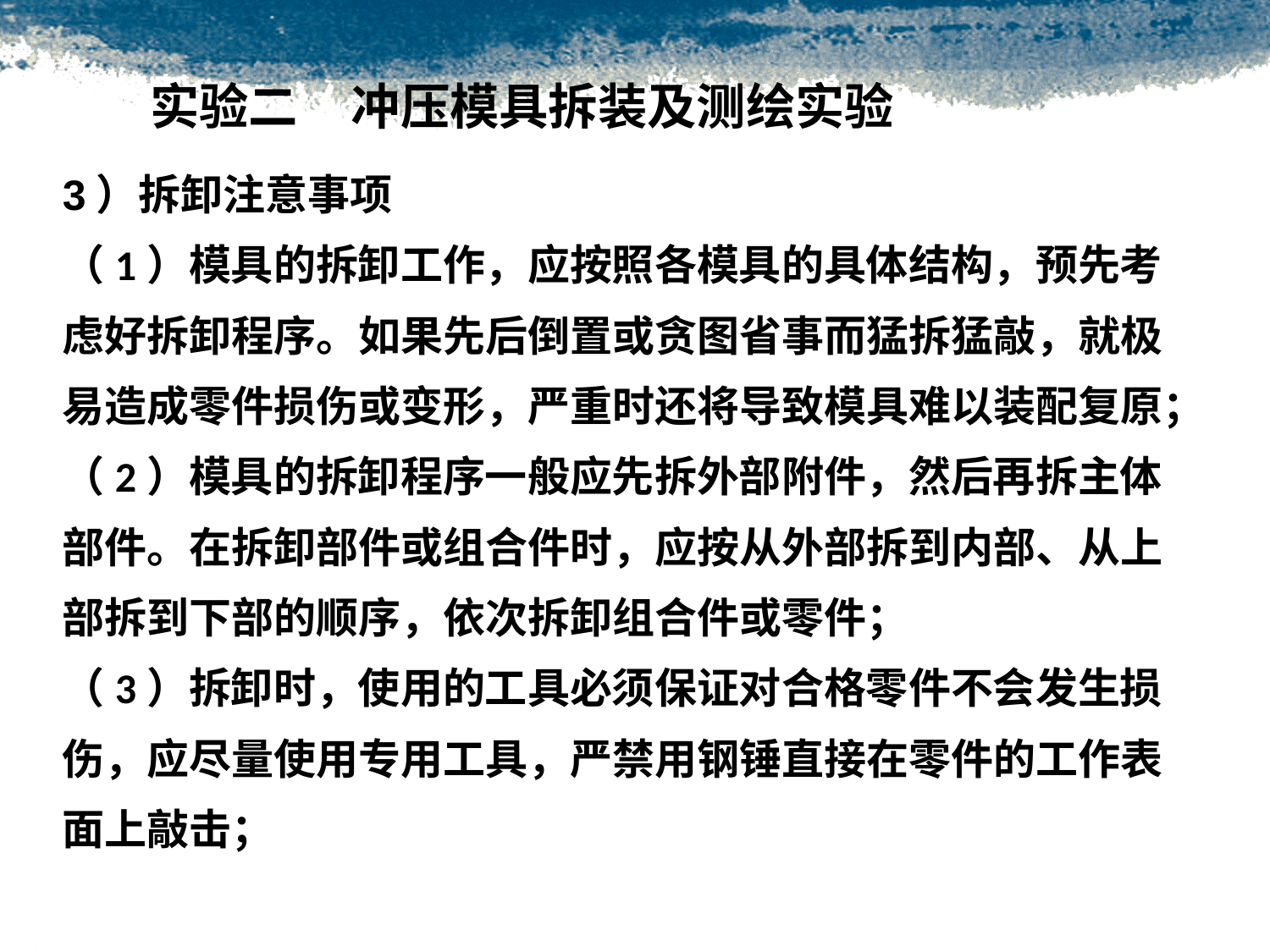

#
实验二	冲压模具拆装及测绘实验
3）拆卸注意事项
（1）模具的拆卸工作，应按照各模具的具体结构，预先考虑好拆卸程序。如果先后倒置或贪图省事而猛拆猛敲，就极易造成零件损伤或变形，严重时还将导致模具难以装配复原；
（2）模具的拆卸程序一般应先拆外部附件，然后再拆主体部件。在拆卸部件或组合件时，应按从外部拆到内部、从上部拆到下部的顺序，依次拆卸组合件或零件；
（3）拆卸时，使用的工具必须保证对合格零件不会发生损伤，应尽量使用专用工具，严禁用钢锤直接在零件的工作表面上敲击；